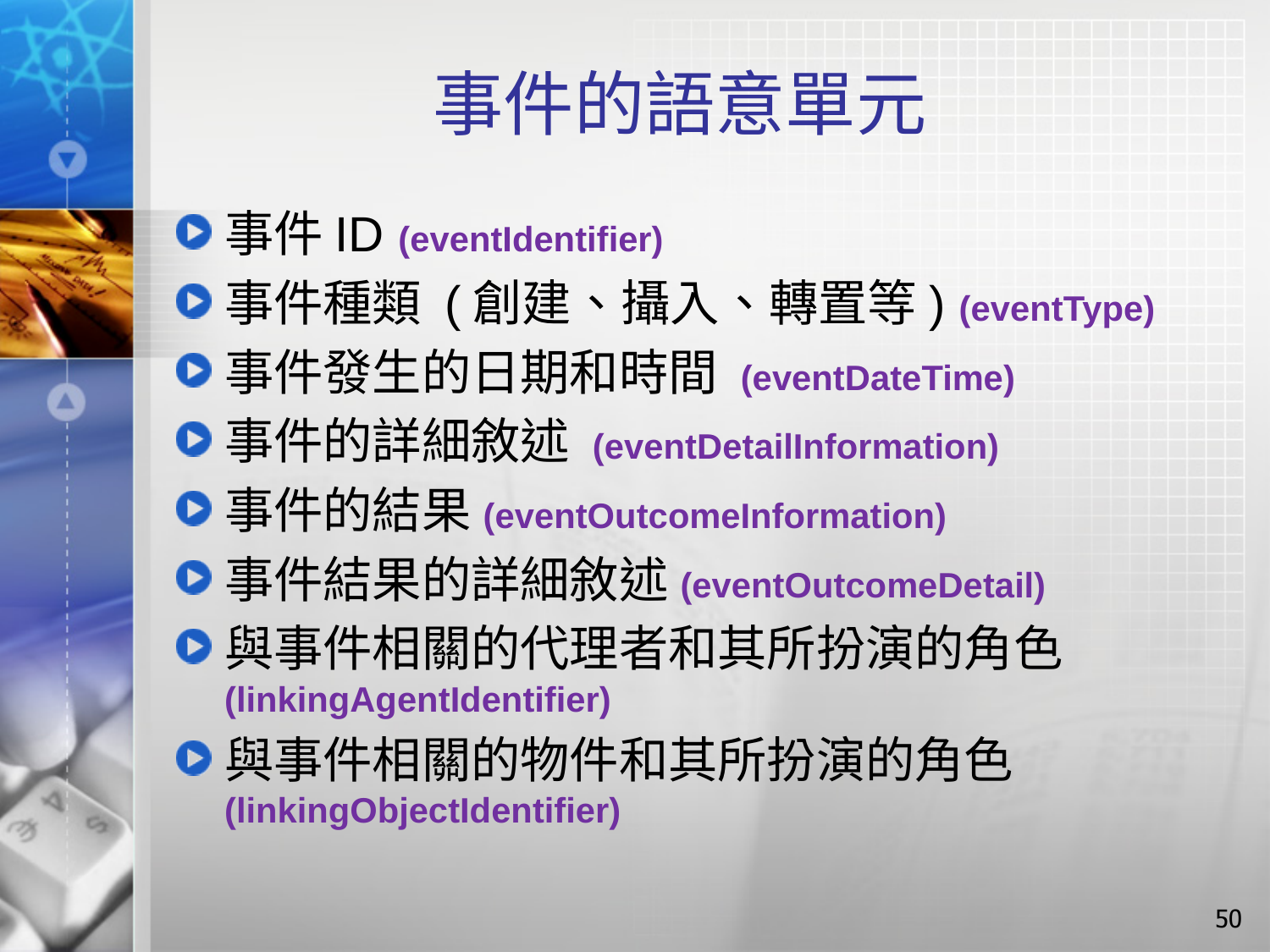

# 事件的語意單元
事件ID (eventIdentifier)
事件種類 (創建、攝入、轉置等) (eventType)
事件發生的日期和時間 (eventDateTime)
事件的詳細敘述 (eventDetailInformation)
事件的結果(eventOutcomeInformation)
事件結果的詳細敘述(eventOutcomeDetail)
與事件相關的代理者和其所扮演的角色 (linkingAgentIdentifier)
與事件相關的物件和其所扮演的角色 (linkingObjectIdentifier)

50